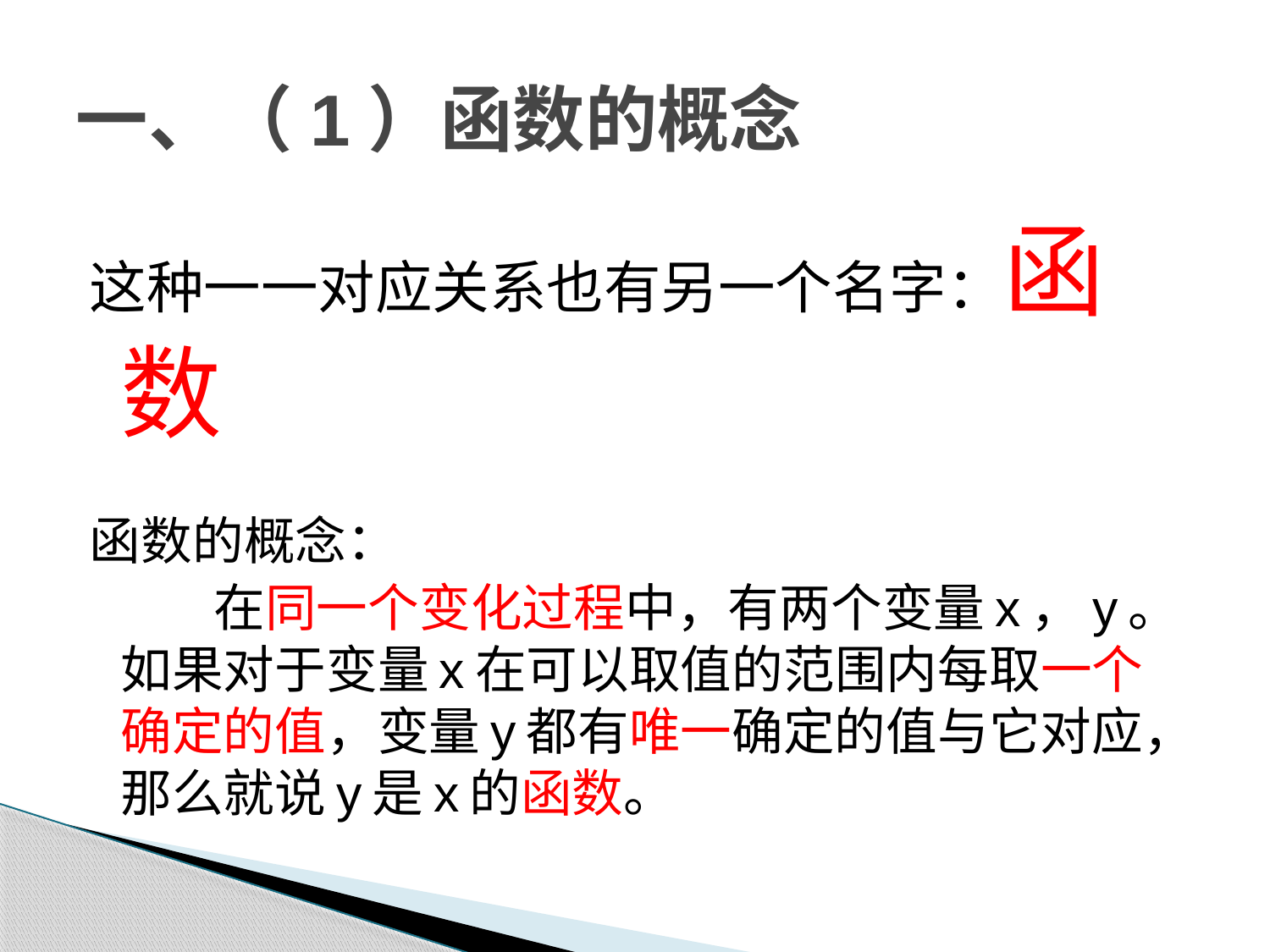

# 一、（1）函数的概念
这种一一对应关系也有另一个名字：函数

函数的概念：
          在同一个变化过程中，有两个变量x，y。如果对于变量x在可以取值的范围内每取一个确定的值，变量y都有唯一确定的值与它对应，那么就说y是x的函数。